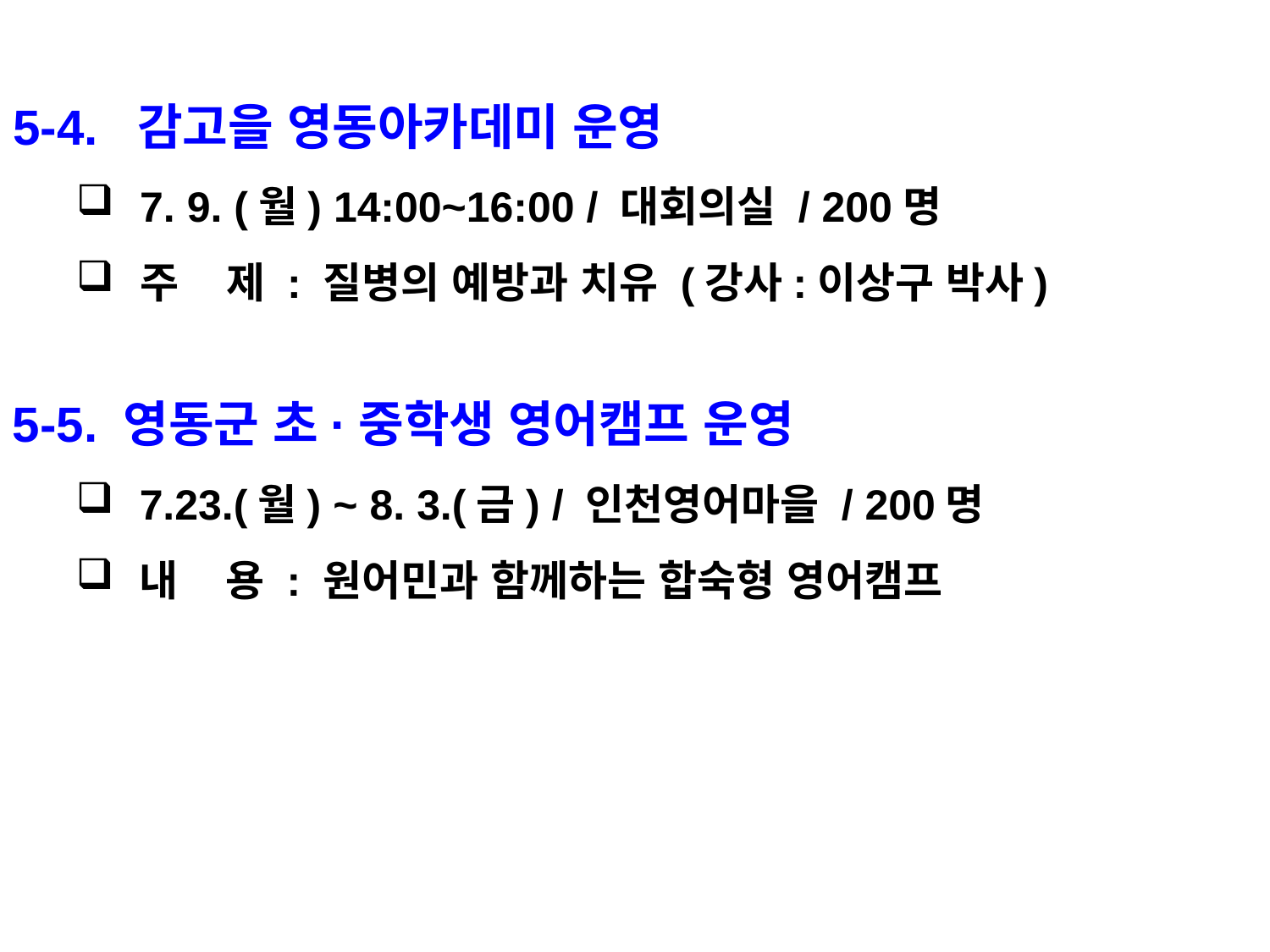

5-4.  감고을 영동아카데미 운영
7. 9. (월) 14:00~16:00 / 대회의실 / 200명
주    제 : 질병의 예방과 치유 (강사:이상구 박사)
5-5. 영동군 초·중학생 영어캠프 운영
7.23.(월) ~ 8. 3.(금) / 인천영어마을 / 200명
내    용 : 원어민과 함께하는 합숙형 영어캠프